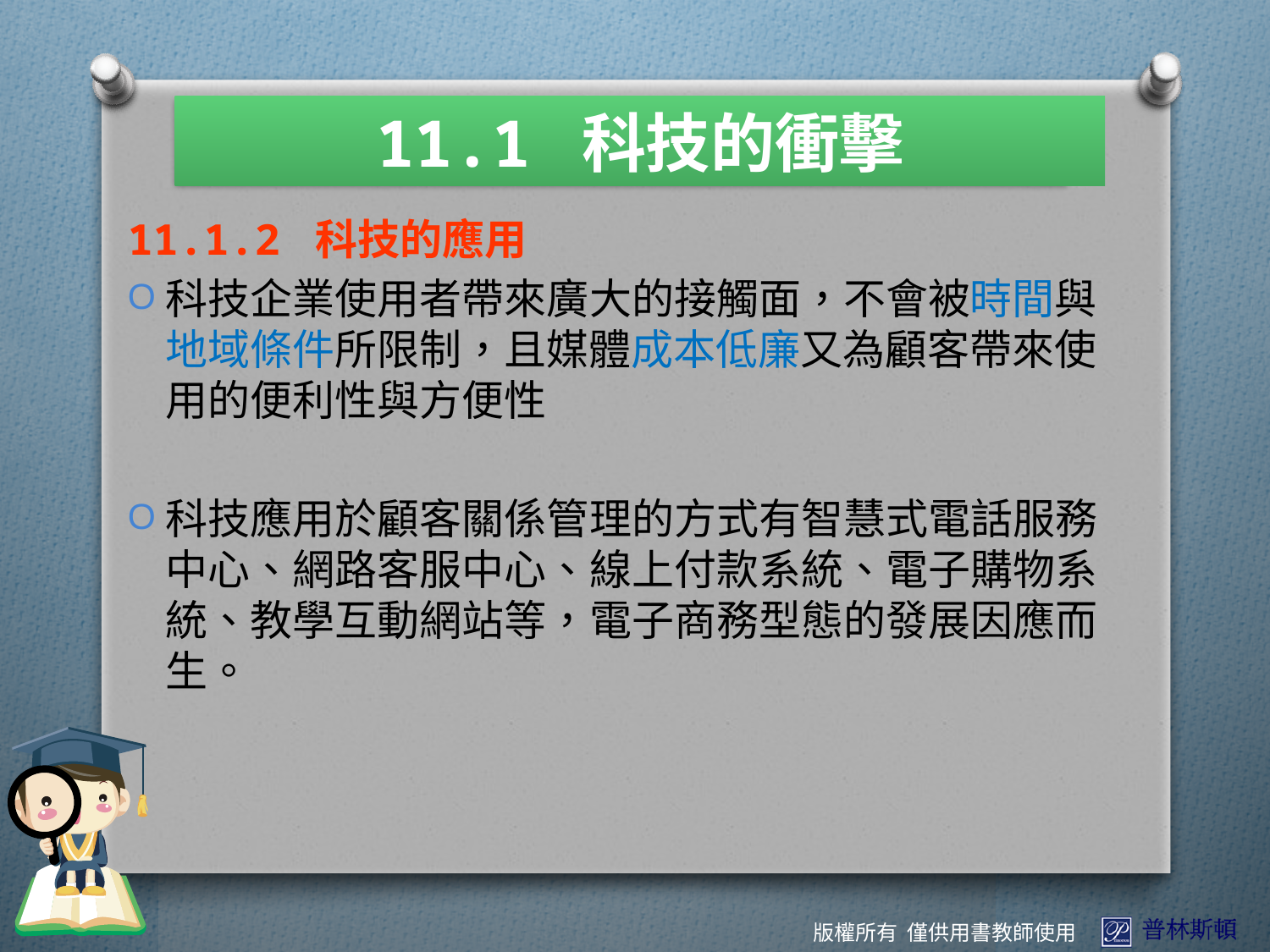

11.1 科技的衝擊
11.1.2 科技的應用
科技企業使用者帶來廣大的接觸面，不會被時間與地域條件所限制，且媒體成本低廉又為顧客帶來使用的便利性與方便性

科技應用於顧客關係管理的方式有智慧式電話服務中心、網路客服中心、線上付款系統、電子購物系統、教學互動網站等，電子商務型態的發展因應而生。